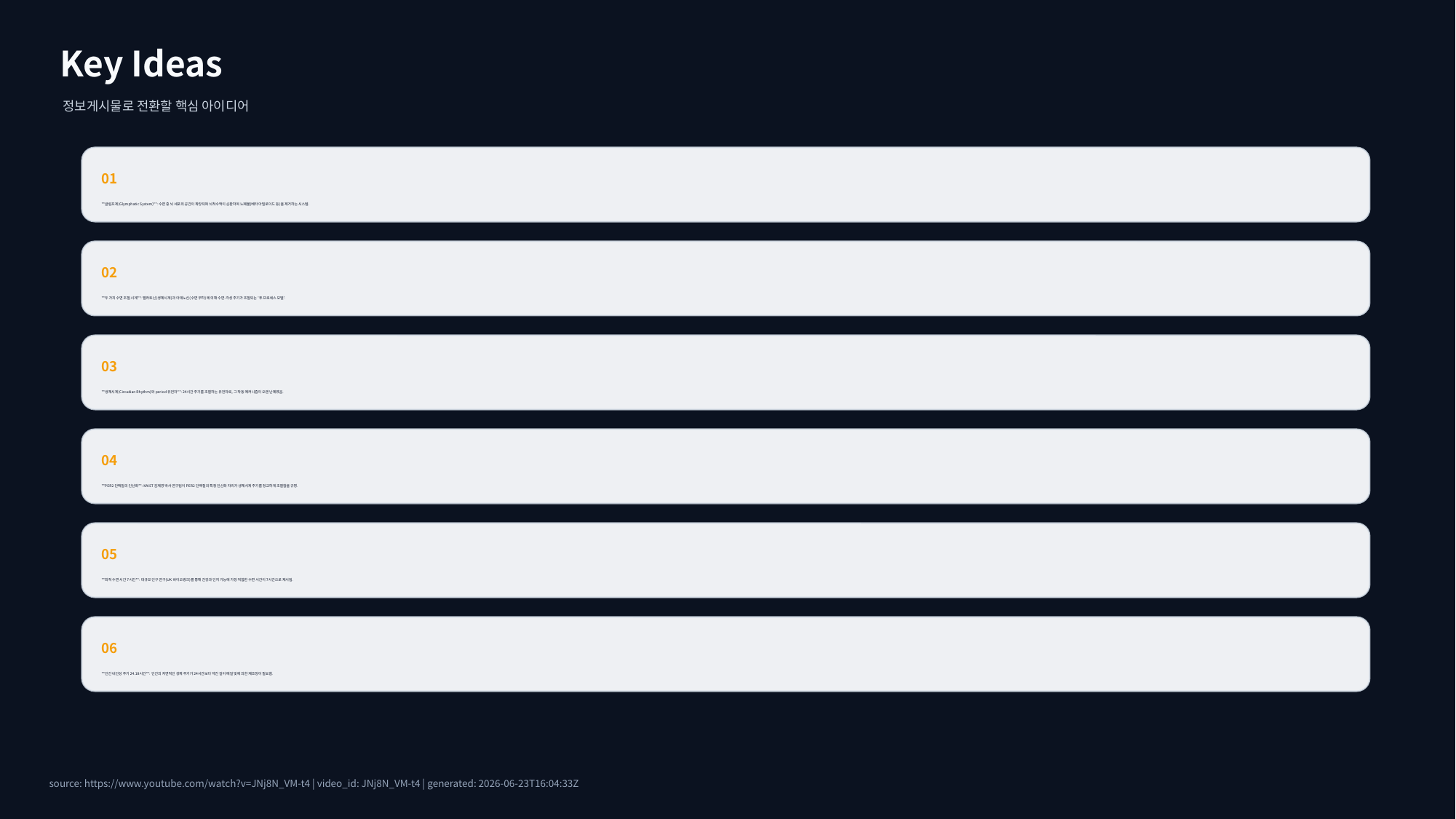

Key Ideas
정보게시물로 전환할 핵심 아이디어

01
**글림프계(Glymphatic System)**: 수면 중 뇌 세포외 공간이 확장되며 뇌척수액이 순환하여 노폐물(베타 아밀로이드 등)을 제거하는 시스템.

02
**두 가지 수면 조절 시계**: 멜라토닌(생체시계)과 아데노신(수면 부하)에 의해 수면-각성 주기가 조절되는 '투 프로세스 모델'.

03
**생체시계(Circadian Rhythm)와 period 유전자**: 24시간 주기를 조절하는 유전자로, 그 작동 메커니즘이 오랜 난제였음.

04
**PER2 단백질의 인산화**: KAIST 김재경 박사 연구팀이 PER2 단백질의 특정 인산화 자리가 생체시계 주기를 정교하게 조절함을 규명.

05
**최적 수면 시간 7시간**: 대규모 인구 연구(UK 바이오뱅크)를 통해 건강과 인지 기능에 가장 적합한 수면 시간이 7시간으로 제시됨.

06
**인간 내인성 주기 24.18시간**: 인간의 자연적인 생체 주기가 24시간보다 약간 길어 매일 빛에 의한 재조정이 필요함.
source: https://www.youtube.com/watch?v=JNj8N_VM-t4 | video_id: JNj8N_VM-t4 | generated: 2026-06-23T16:04:33Z